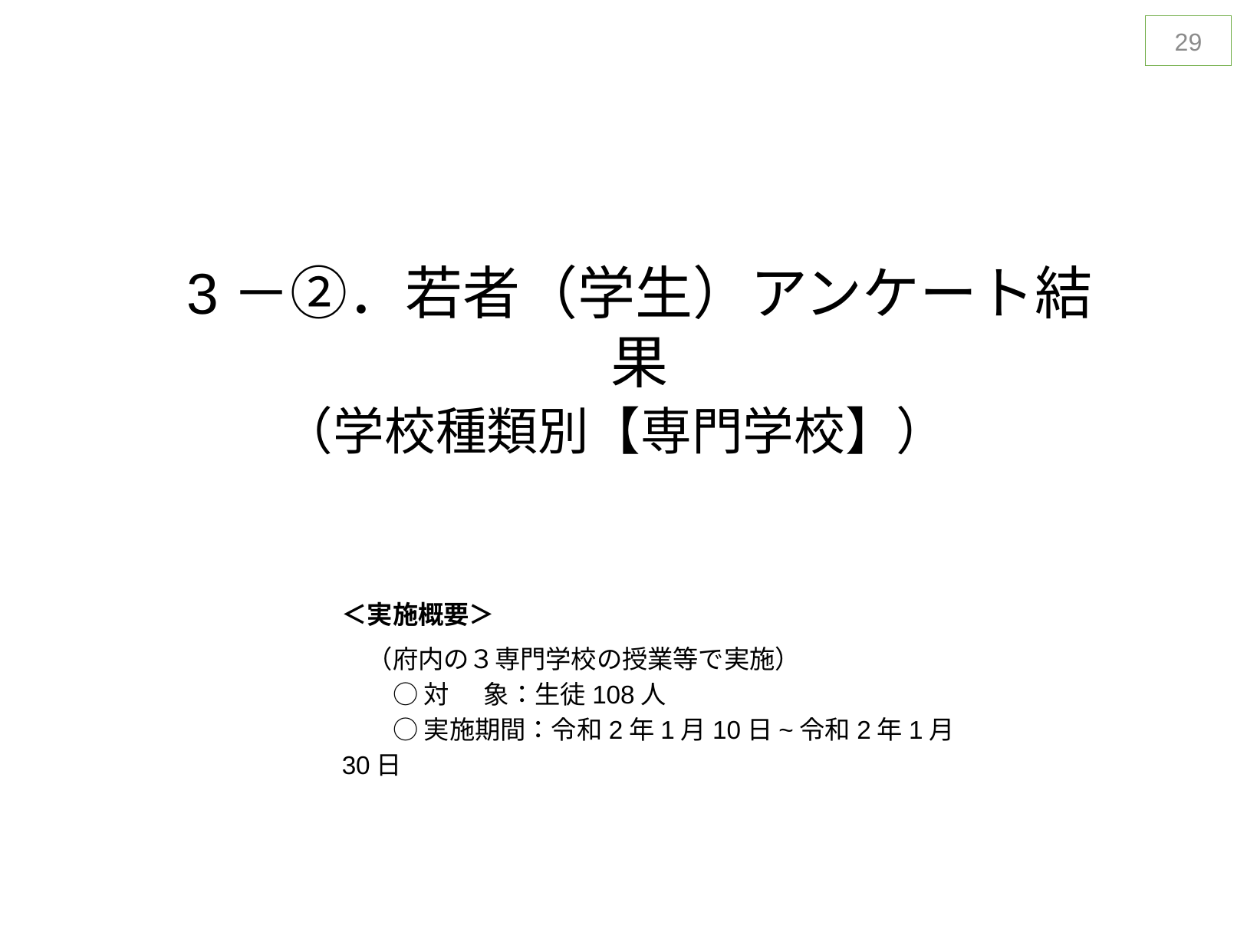

29
3－②．若者（学生）アンケート結果
（学校種類別【専門学校】）
＜実施概要＞
　（府内の３専門学校の授業等で実施）
　　○ 対      象：生徒108人
　　○ 実施期間：令和2年1月10日~令和2年1月30日